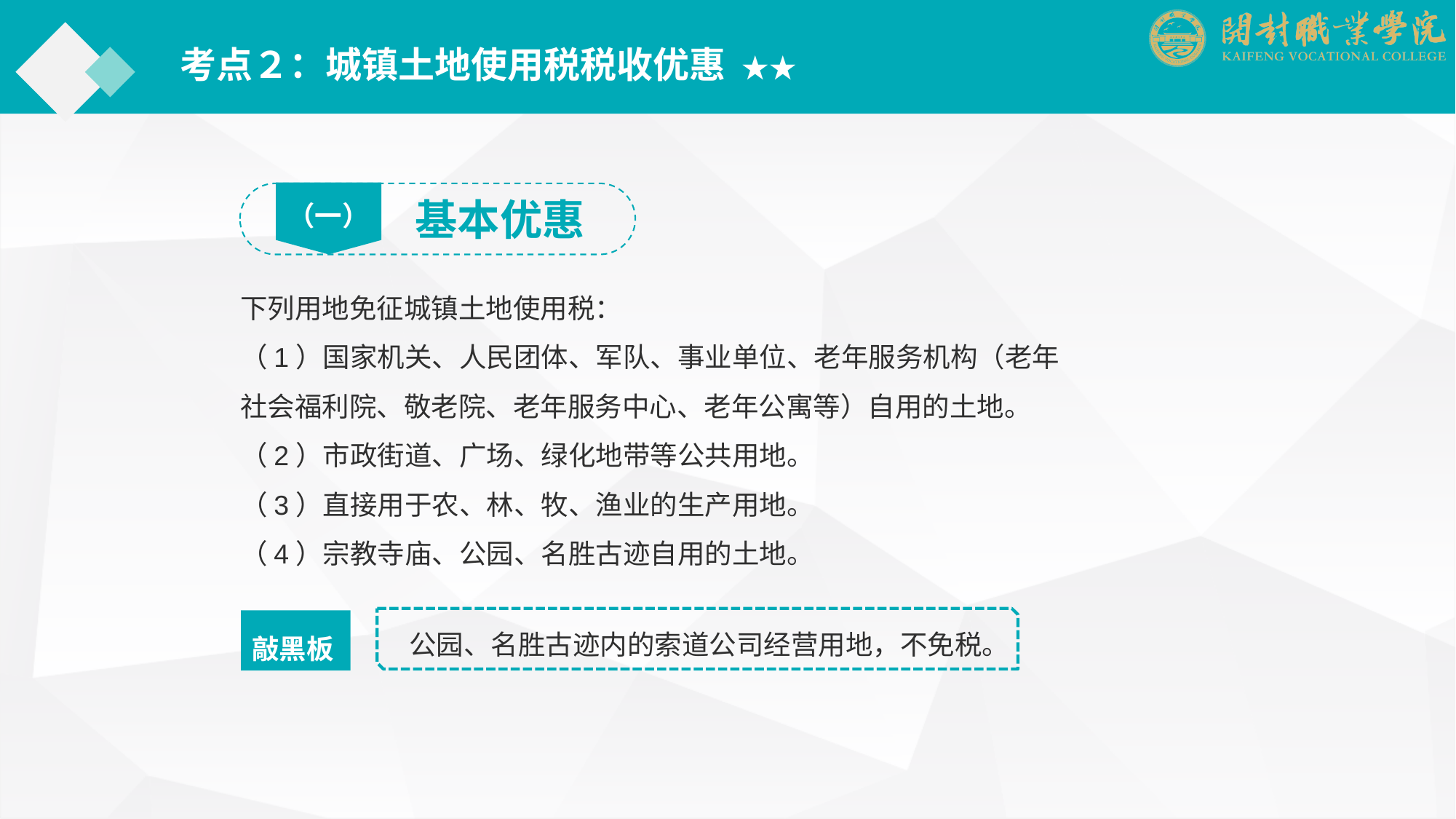

考点２：城镇土地使用税税收优惠  ★★
（一）

基本优惠
下列用地免征城镇土地使用税：
（1）国家机关、人民团体、军队、事业单位、老年服务机构（老年社会福利院、敬老院、老年服务中心、老年公寓等）自用的土地。
（2）市政街道、广场、绿化地带等公共用地。
（3）直接用于农、林、牧、渔业的生产用地。
（4）宗教寺庙、公园、名胜古迹自用的土地。
公园、名胜古迹内的索道公司经营用地，不免税。

敲黑板